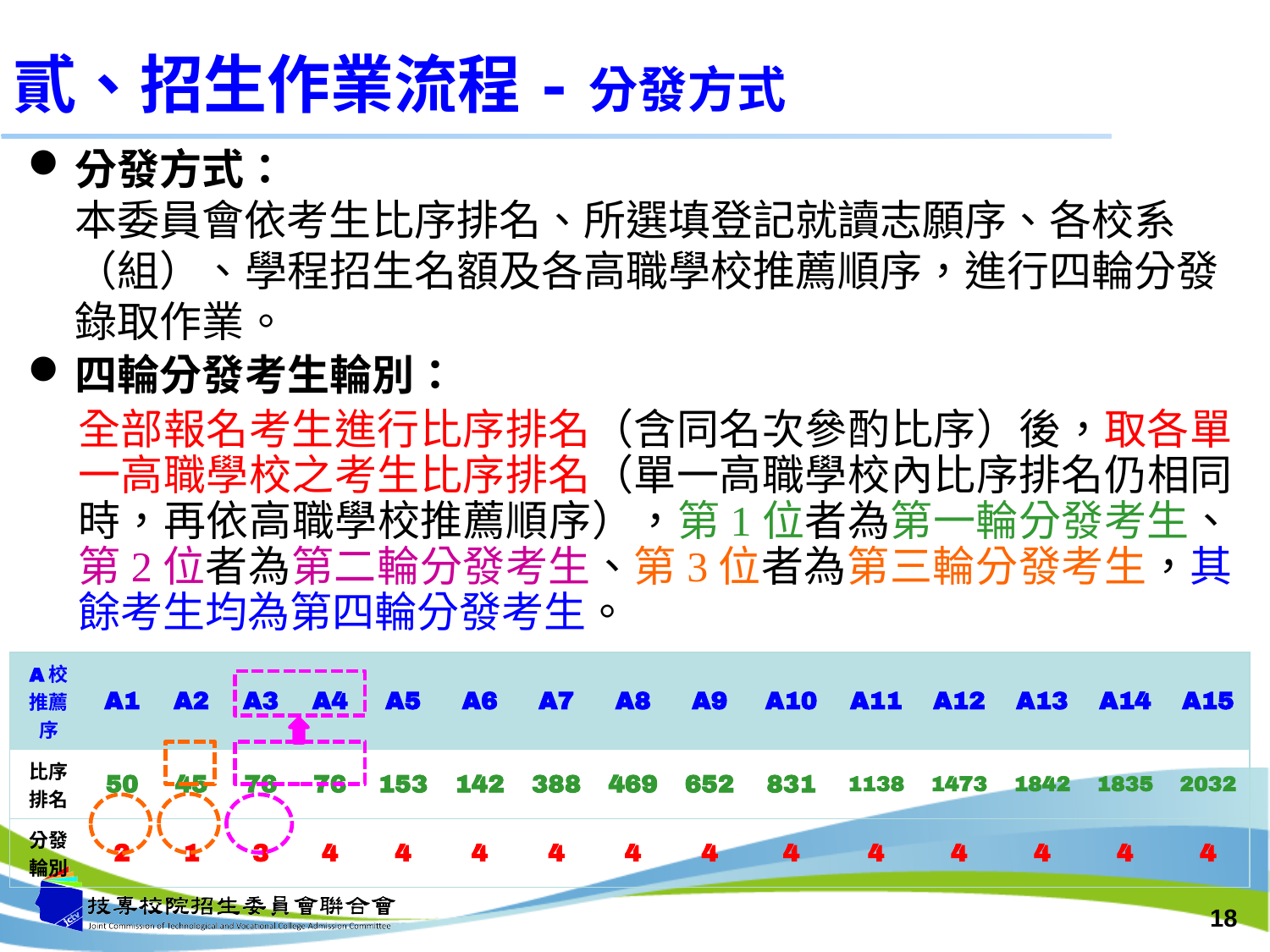

# 貳、招生作業流程-分發方式
分發方式：
本委員會依考生比序排名、所選填登記就讀志願序、各校系（組）、學程招生名額及各高職學校推薦順序，進行四輪分發錄取作業。
四輪分發考生輪別：
全部報名考生進行比序排名（含同名次參酌比序）後，取各單一高職學校之考生比序排名（單一高職學校內比序排名仍相同時，再依高職學校推薦順序），第1位者為第一輪分發考生、第2位者為第二輪分發考生、第3位者為第三輪分發考生，其餘考生均為第四輪分發考生。

| A校推薦序 | A1 | A2 | A3 | A4 | A5 | A6 | A7 | A8 | A9 | A10 | A11 | A12 | A13 | A14 | A15 |
| --- | --- | --- | --- | --- | --- | --- | --- | --- | --- | --- | --- | --- | --- | --- | --- |
| 比序排名 | 50 | 45 | 76 | 76 | 153 | 142 | 388 | 469 | 652 | 831 | 1138 | 1473 | 1842 | 1835 | 2032 |
| 分發輪別 | 2 | 1 | 3 | 4 | 4 | 4 | 4 | 4 | 4 | 4 | 4 | 4 | 4 | 4 | 4 |

18